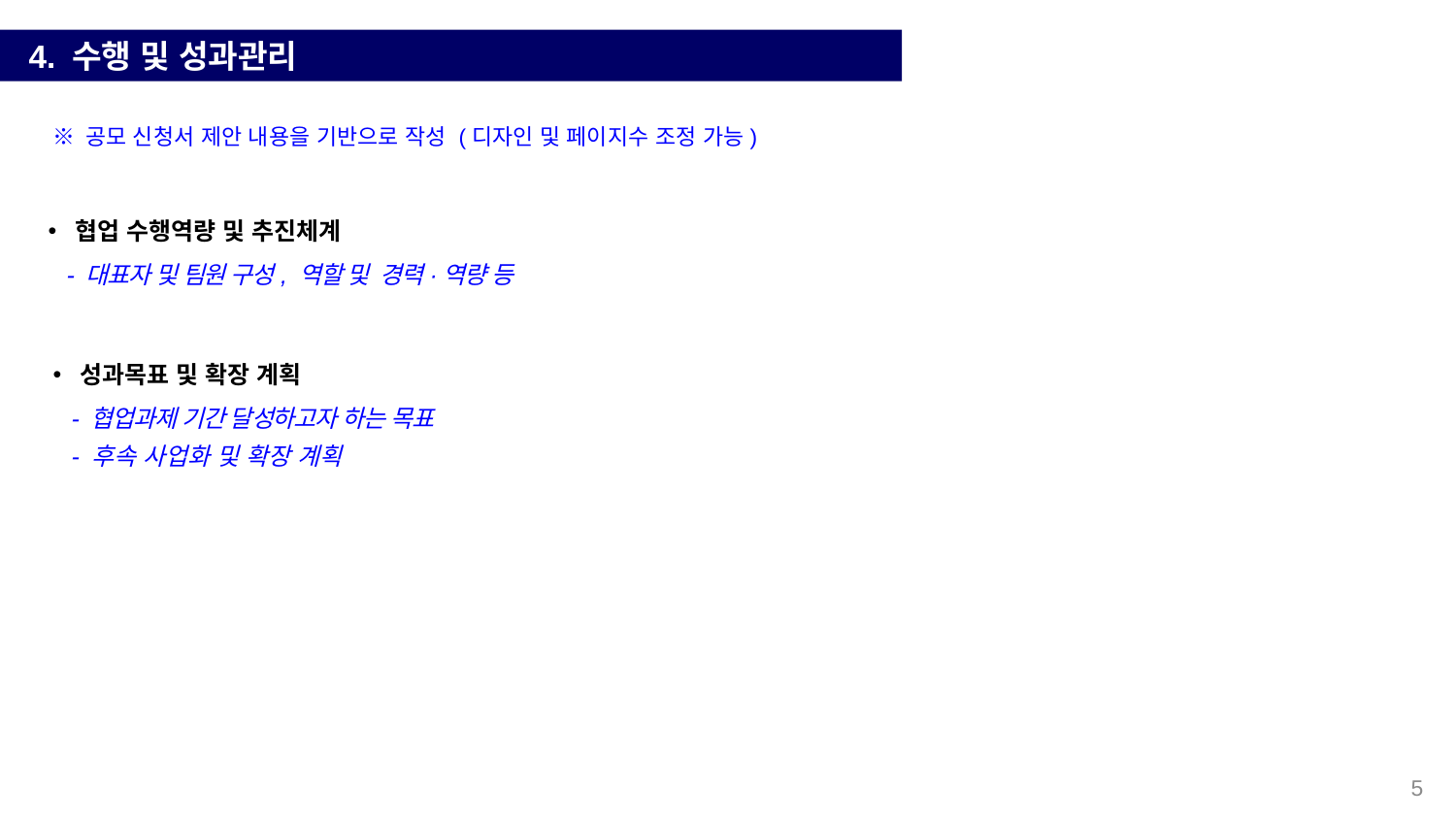

4. 수행 및 성과관리
※ 공모 신청서 제안 내용을 기반으로 작성 (디자인 및 페이지수 조정 가능)
협업 수행역량 및 추진체계
- 대표자 및 팀원 구성, 역할 및  경력·역량 등
성과목표 및 확장 계획
- 협업과제 기간 달성하고자 하는 목표
- 후속 사업화 및 확장 계획
5